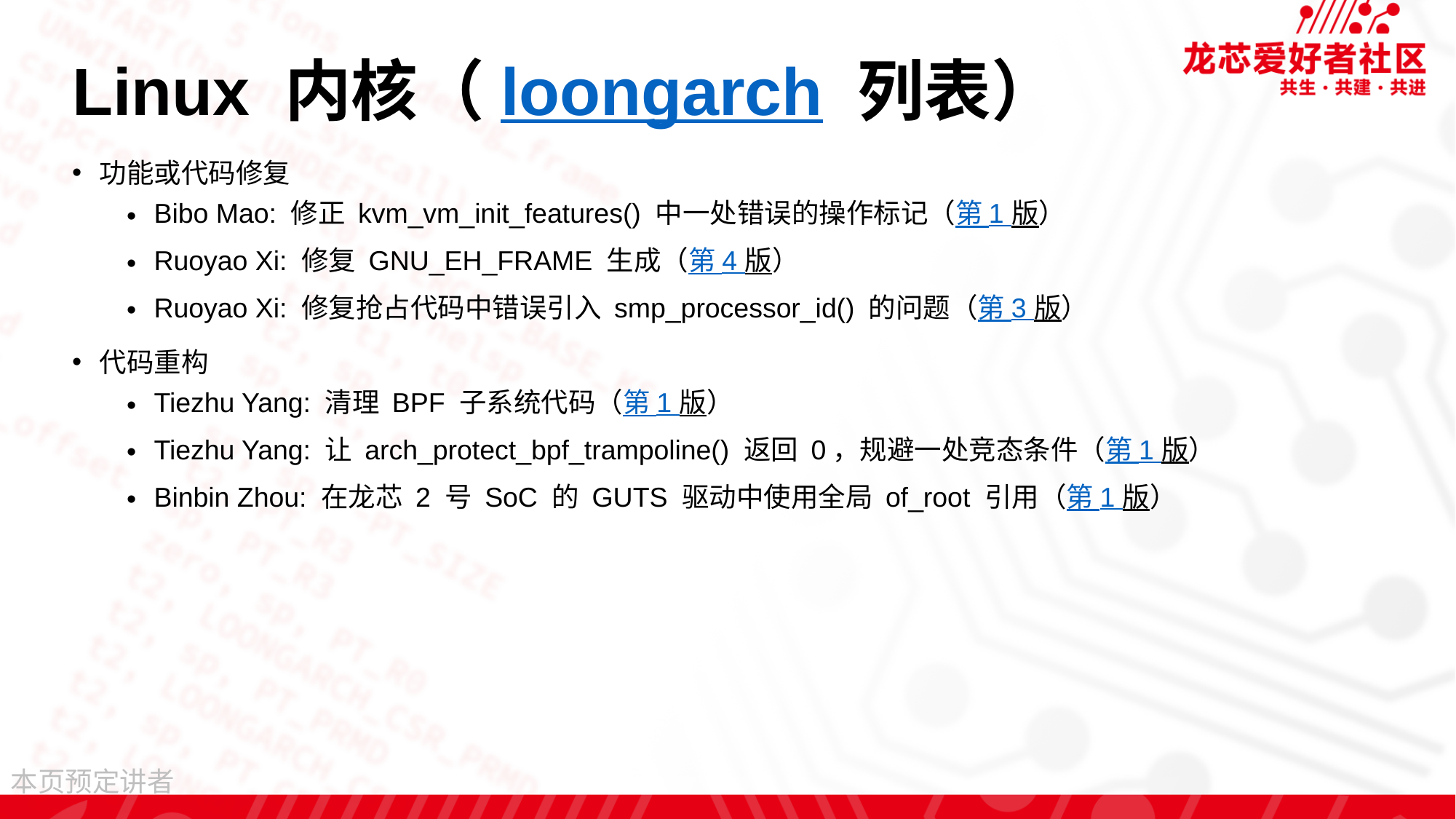

# Linux 内核（loongarch 列表）
功能或代码修复
Bibo Mao: 修正 kvm_vm_init_features() 中一处错误的操作标记（第 1 版）
Ruoyao Xi: 修复 GNU_EH_FRAME 生成（第 4 版）
Ruoyao Xi: 修复抢占代码中错误引入 smp_processor_id() 的问题（第 3 版）
代码重构
Tiezhu Yang: 清理 BPF 子系统代码（第 1 版）
Tiezhu Yang: 让 arch_protect_bpf_trampoline() 返回 0，规避一处竞态条件（第 1 版）
Binbin Zhou: 在龙芯 2 号 SoC 的 GUTS 驱动中使用全局 of_root 引用（第 1 版）